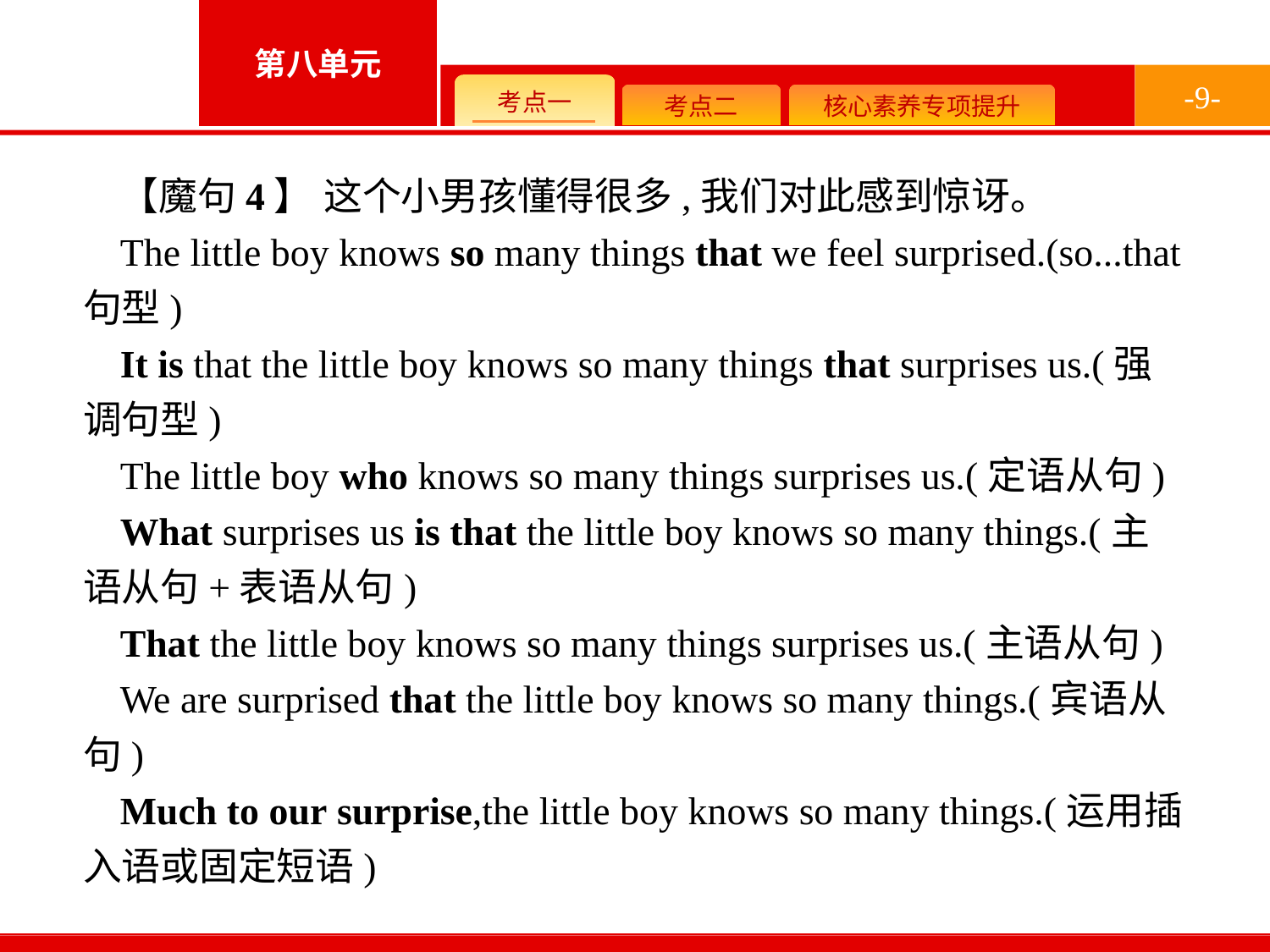

-9-
【魔句4】 这个小男孩懂得很多,我们对此感到惊讶。
The little boy knows so many things that we feel surprised.(so...that句型)
It is that the little boy knows so many things that surprises us.(强调句型)
The little boy who knows so many things surprises us.(定语从句)
What surprises us is that the little boy knows so many things.(主语从句+表语从句)
That the little boy knows so many things surprises us.(主语从句)
We are surprised that the little boy knows so many things.(宾语从句)
Much to our surprise,the little boy knows so many things.(运用插入语或固定短语)